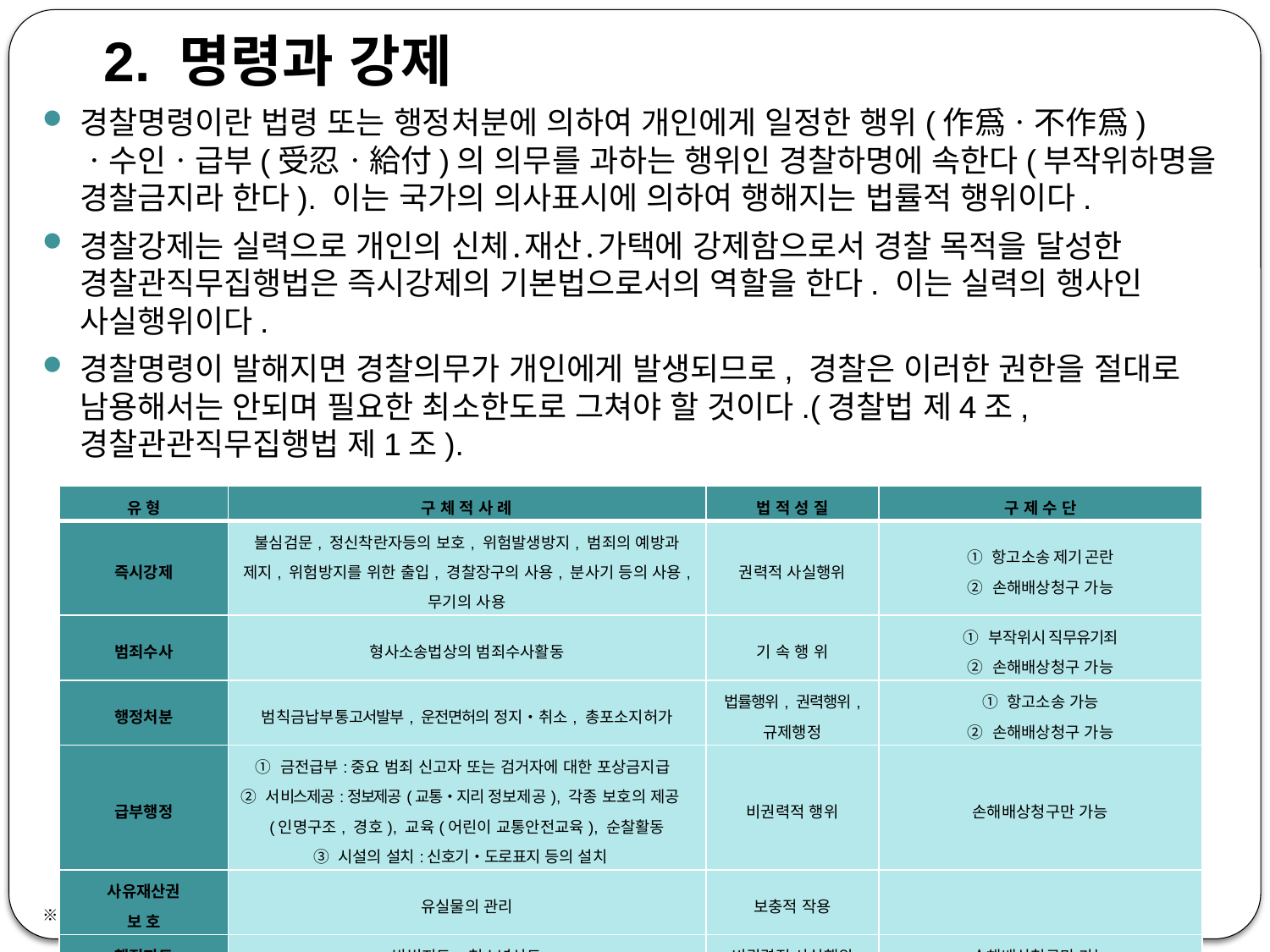

2. 명령과 강제
경찰명령이란 법령 또는 행정처분에 의하여 개인에게 일정한 행위(作爲ㆍ不作爲)ㆍ수인ㆍ급부(受忍ㆍ給付)의 의무를 과하는 행위인 경찰하명에 속한다(부작위하명을 경찰금지라 한다). 이는 국가의 의사표시에 의하여 행해지는 법률적 행위이다.
경찰강제는 실력으로 개인의 신체․재산․가택에 강제함으로서 경찰 목적을 달성한 경찰관직무집행법은 즉시강제의 기본법으로서의 역할을 한다. 이는 실력의 행사인 사실행위이다.
경찰명령이 발해지면 경찰의무가 개인에게 발생되므로, 경찰은 이러한 권한을 절대로 남용해서는 안되며 필요한 최소한도로 그쳐야 할 것이다.(경찰법 제4조, 경찰관관직무집행법 제1조).

※ 오늘날 경찰활동은 서비스제공‧행정지도‧정보수집활동 등 비권력적 수단에 의한 활동이 증대되고, 명령‧강제 등 권력적 수단에 의한 활동은 점점 축소되고 있다.

| 유 형 | 구 체 적 사 례 | 법 적 성 질 | 구 제 수 단 |
| --- | --- | --- | --- |
| 즉시강제 | 불심검문, 정신착란자등의 보호, 위험발생방지, 범죄의 예방과 제지, 위험방지를 위한 출입, 경찰장구의 사용, 분사기 등의 사용, 무기의 사용 | 권력적 사실행위 | ① 항고소송 제기 곤란 ② 손해배상청구 가능 |
| 범죄수사 | 형사소송법상의 범죄수사활동 | 기 속 행 위 | ① 부작위시 직무유기죄 ② 손해배상청구 가능 |
| 행정처분 | 범칙금납부통고서발부, 운전면허의 정지‧취소, 총포소지허가 | 법률행위, 권력행위, 규제행정 | ① 항고소송 가능 ② 손해배상청구 가능 |
| 급부행정 | ① 금전급부:중요 범죄 신고자 또는 검거자에 대한 포상금지급 ② 서비스제공:정보제공(교통‧지리 정보제공), 각종 보호의 제공(인명구조, 경호), 교육(어린이 교통안전교육), 순찰활동 ③ 시설의 설치:신호기‧도로표지 등의 설치 | 비권력적 행위 | 손해배상청구만 가능 |
| 사유재산권 보 호 | 유실물의 관리 | 보충적 작용 |  |
| 행정지도 | 방범지도, 청소년선도 | 비권력적 사실행위 | 손해배상청구만 가능 |
| 정보수집 | 각종 정보의 수집활동 | 비권력적 사실행위 | 손해배상청구만 가능 |